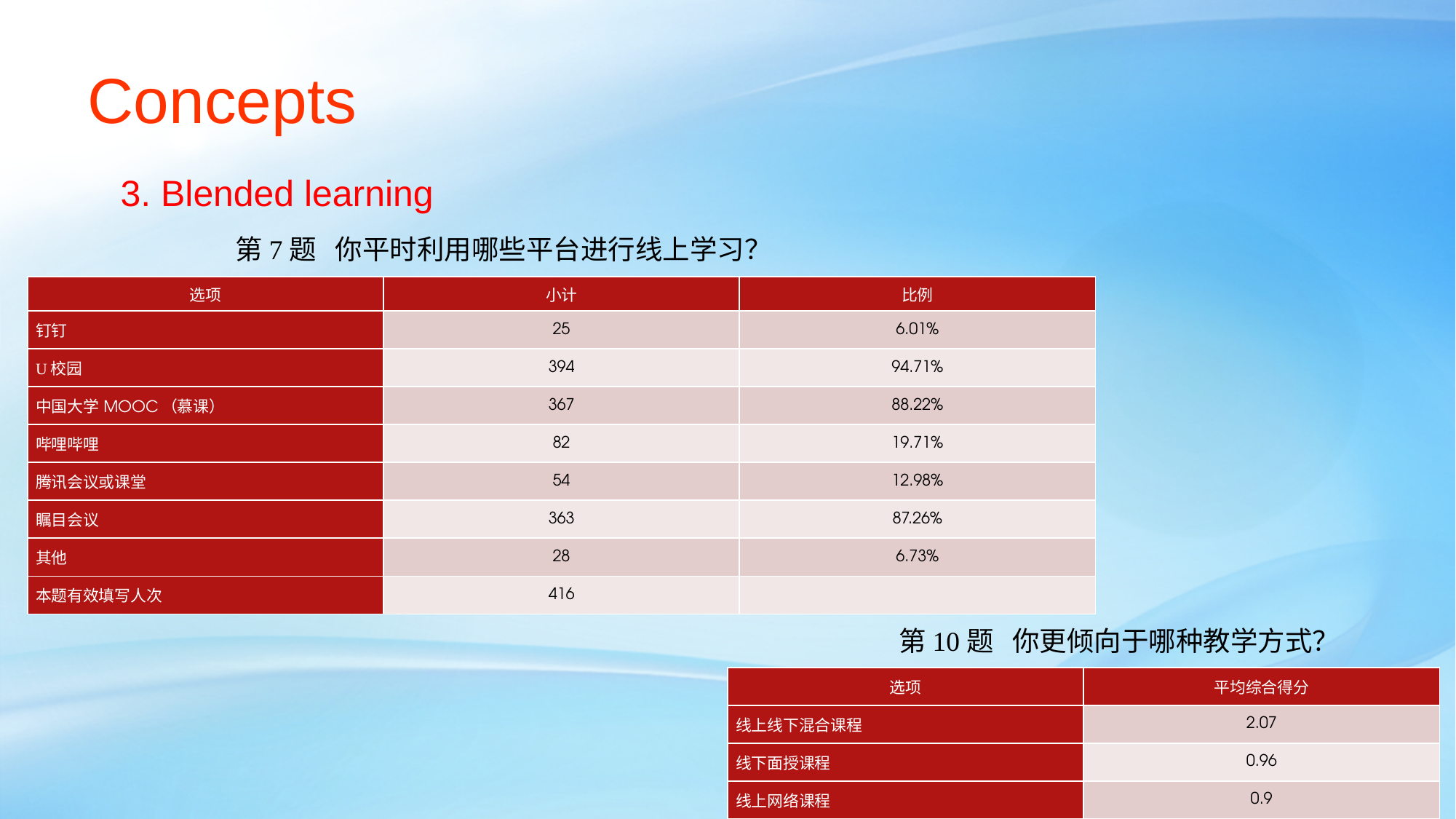

Concepts
3. Blended learning
第7题   你平时利用哪些平台进行线上学习？
| 选项 | 小计 | 比例 |
| --- | --- | --- |
| 钉钉 | 25 | 6.01% |
| U校园 | 394 | 94.71% |
| 中国大学MOOC（慕课） | 367 | 88.22% |
| 哔哩哔哩 | 82 | 19.71% |
| 腾讯会议或课堂 | 54 | 12.98% |
| 瞩目会议 | 363 | 87.26% |
| 其他 | 28 | 6.73% |
| 本题有效填写人次 | 416 |  |
第10题   你更倾向于哪种教学方式？
| 选项 | 平均综合得分 |
| --- | --- |
| 线上线下混合课程 | 2.07 |
| 线下面授课程 | 0.96 |
| 线上网络课程 | 0.9 |